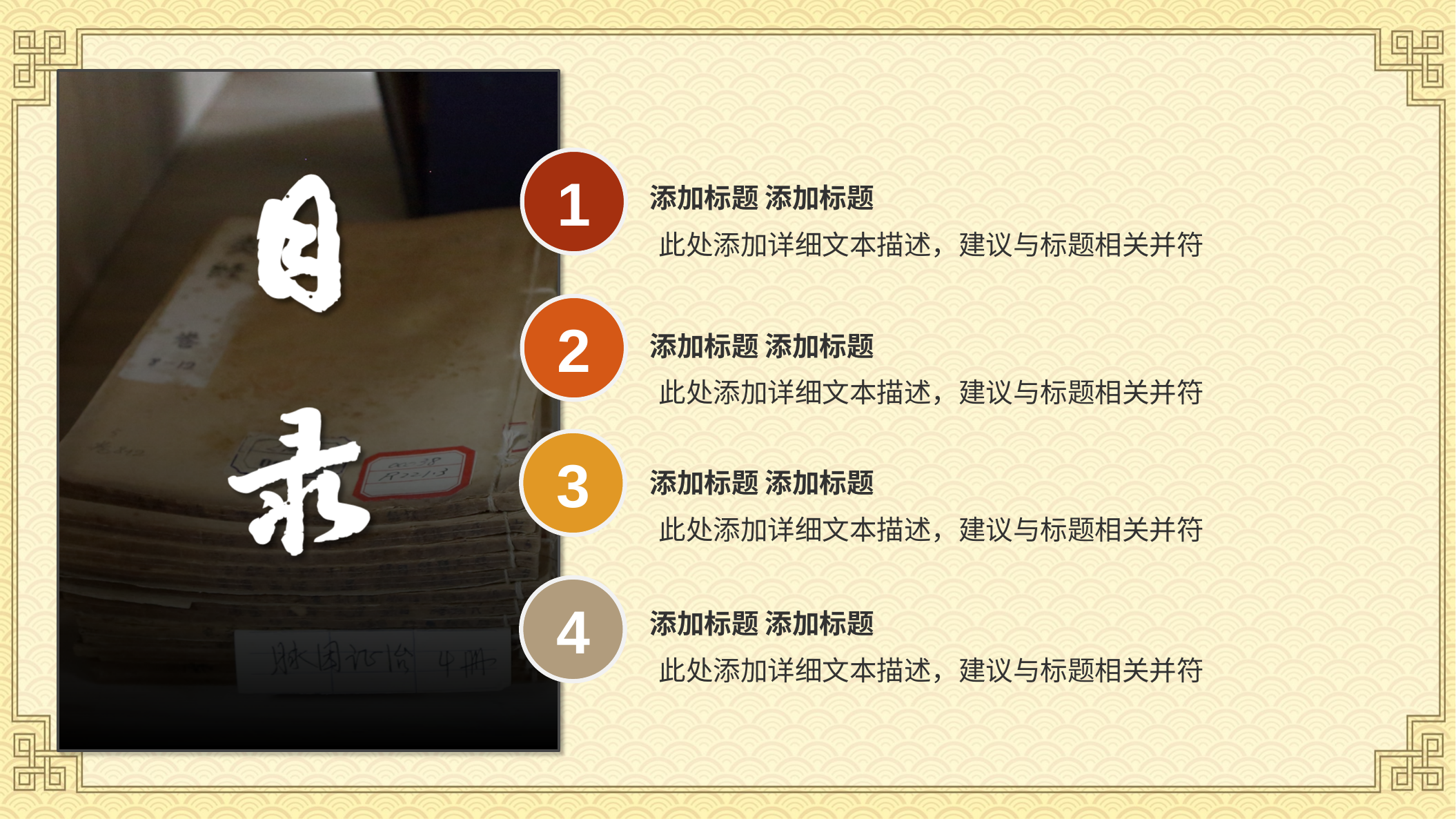

1
添加标题 添加标题
此处添加详细文本描述，建议与标题相关并符

2
添加标题 添加标题
此处添加详细文本描述，建议与标题相关并符

3
添加标题 添加标题
此处添加详细文本描述，建议与标题相关并符

4
添加标题 添加标题
此处添加详细文本描述，建议与标题相关并符